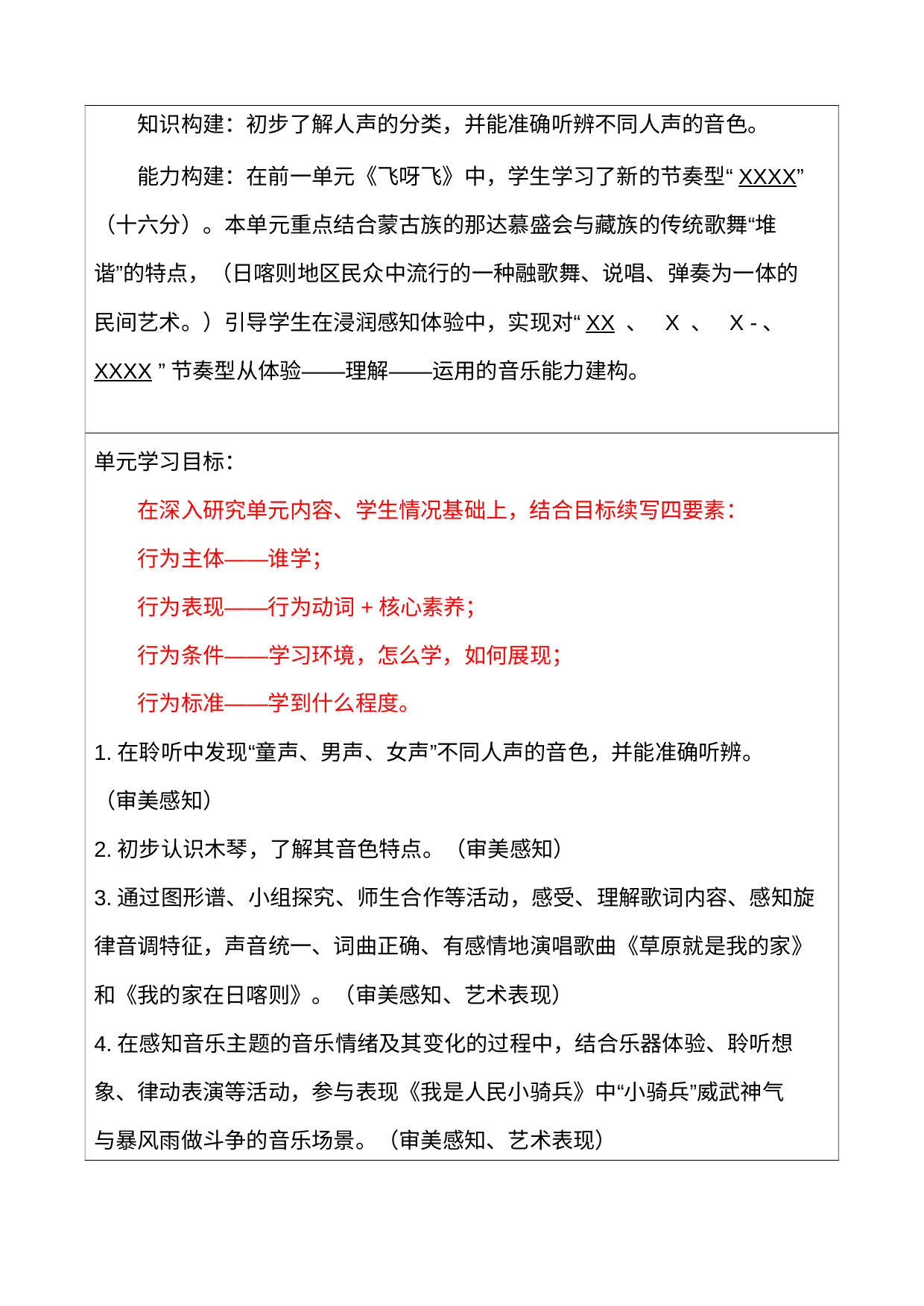

知识构建：初步了解人声的分类，并能准确听辨不同人声的音色。
能力构建：在前一单元《飞呀飞》中，学生学习了新的节奏型“XXXX”
（十六分）。本单元重点结合蒙古族的那达慕盛会与藏族的传统歌舞“堆
谐”的特点，（日喀则地区民众中流行的一种融歌舞、说唱、弹奏为一体的
民间艺术。）引导学生在浸润感知体验中，实现对“XX 、 X 、 X -、
XXXX ”节奏型从体验——理解——运用的音乐能力建构。
单元学习目标：
在深入研究单元内容、学生情况基础上，结合目标续写四要素：
行为主体——谁学；
行为表现——行为动词+核心素养；
行为条件——学习环境，怎么学，如何展现；
行为标准——学到什么程度。
1.在聆听中发现“童声、男声、女声”不同人声的音色，并能准确听辨。
（审美感知）
2.初步认识木琴，了解其音色特点。（审美感知）
3.通过图形谱、小组探究、师生合作等活动，感受、理解歌词内容、感知旋
律音调特征，声音统一、词曲正确、有感情地演唱歌曲《草原就是我的家》
和《我的家在日喀则》。（审美感知、艺术表现）
4.在感知音乐主题的音乐情绪及其变化的过程中，结合乐器体验、聆听想
象、律动表演等活动，参与表现《我是人民小骑兵》中“小骑兵”威武神气
与暴风雨做斗争的音乐场景。（审美感知、艺术表现）